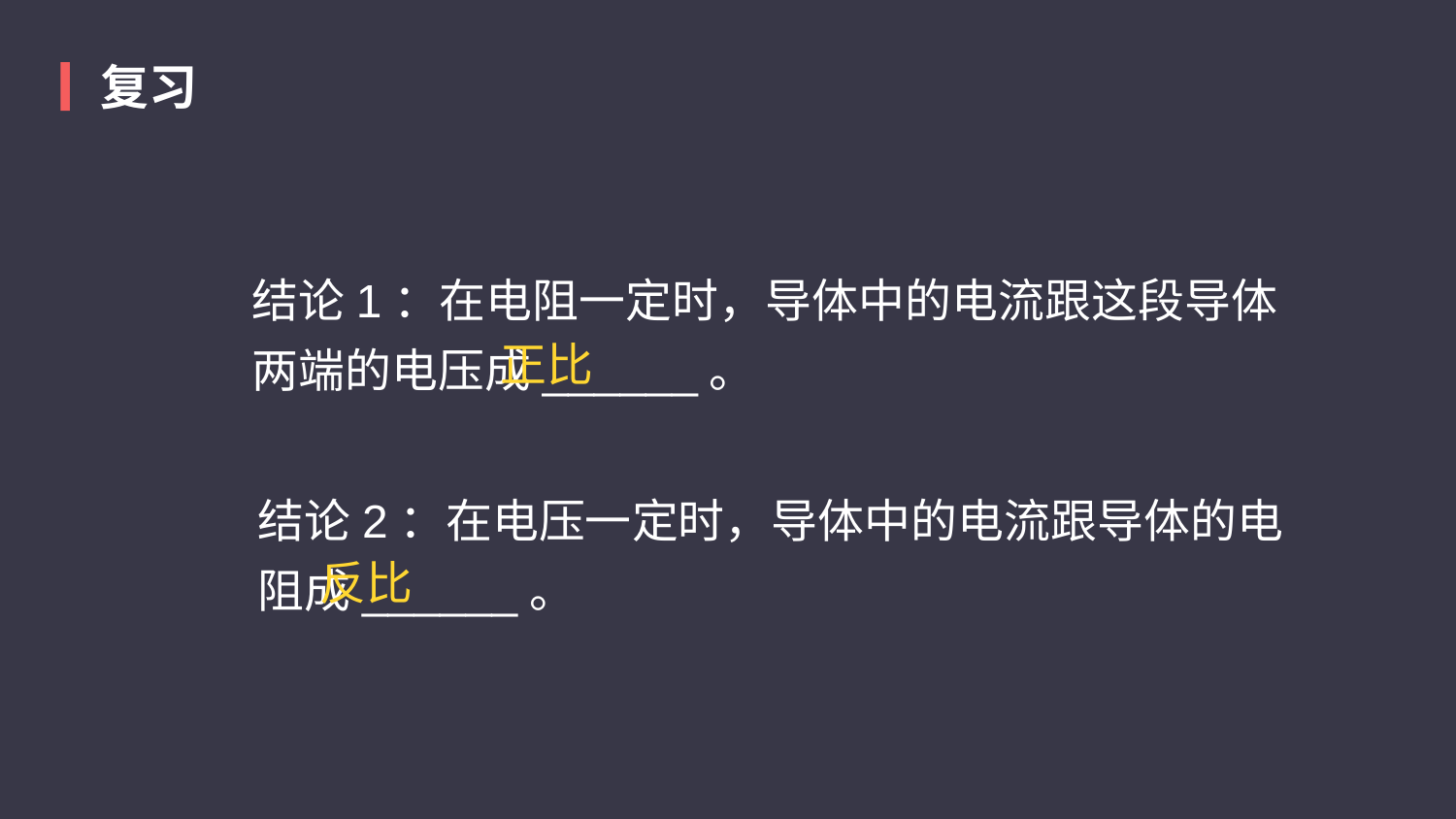

复习

结论1：在电阻一定时，导体中的电流跟这段导体两端的电压成______。
正比
结论2：在电压一定时，导体中的电流跟导体的电阻成______。
反比